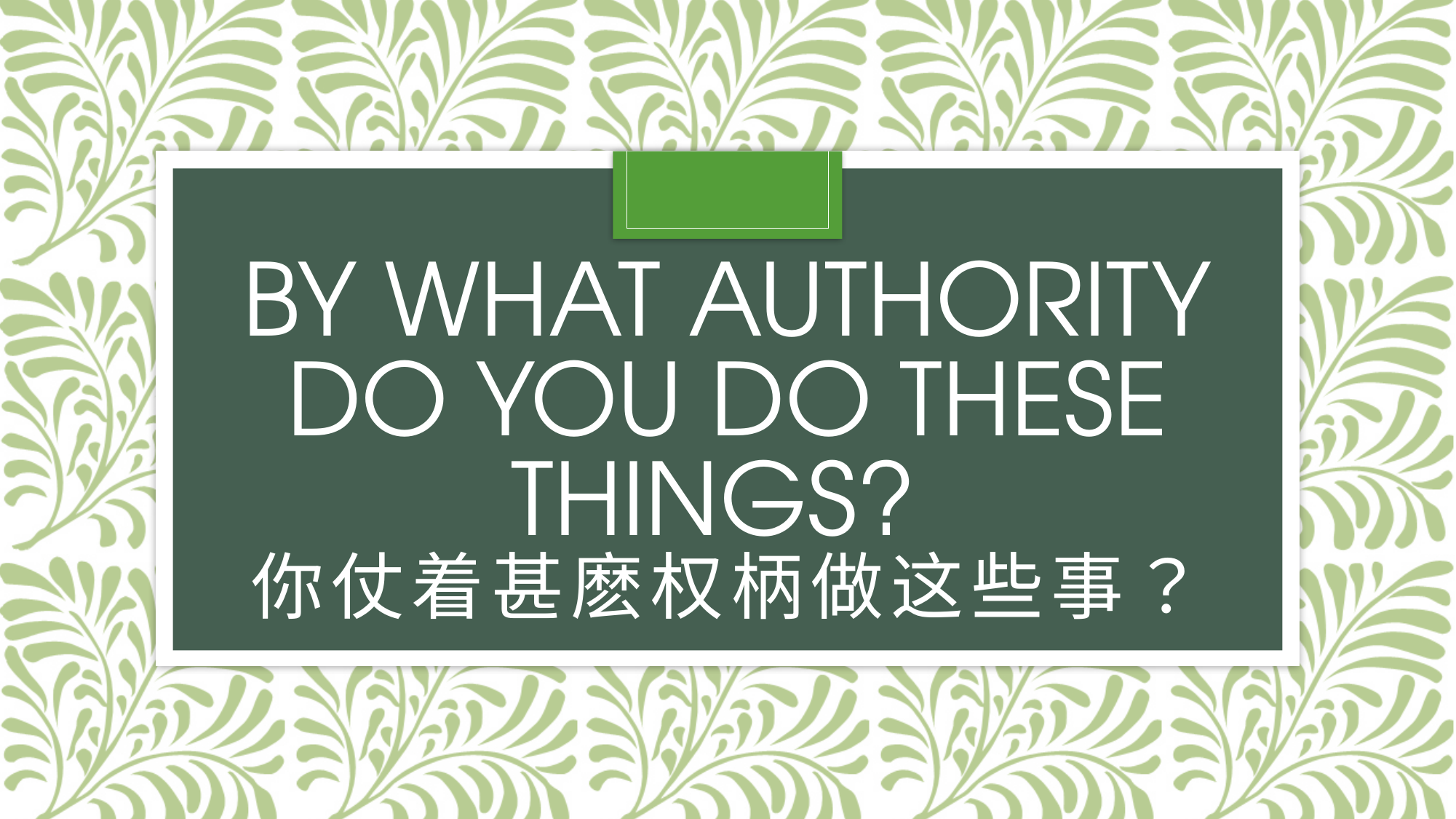

# By what authority do you do these things? 你 仗 着 甚 麽 权 柄 做 这 些 事 ？